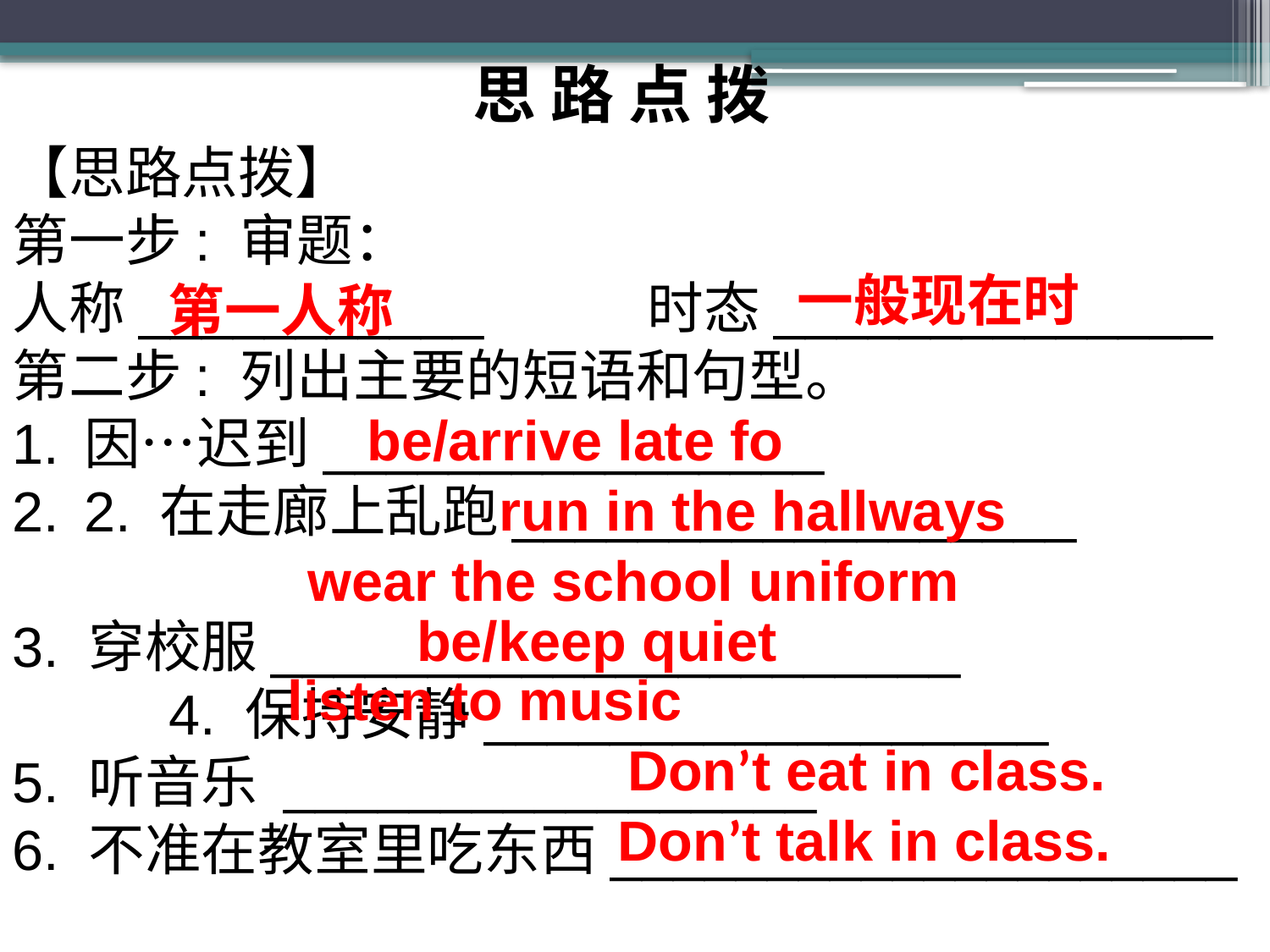

思 路 点 拨
【思路点拨】
第一步: 审题：
人称___________ 		时态______________
第二步: 列出主要的短语和句型。
因…迟到________________
2. 在走廊上乱跑__________________
3. 穿校服______________________                             4. 保持安静__________________
5. 听音乐 _________________
6. 不准在教室里吃东西____________________
7. 不准在课堂上讲话______________________
一般现在时
第一人称
be/arrive late fo
run in the hallways
wear the school uniform
be/keep quiet
listen to music
Don’t eat in class.
Don’t talk in class.